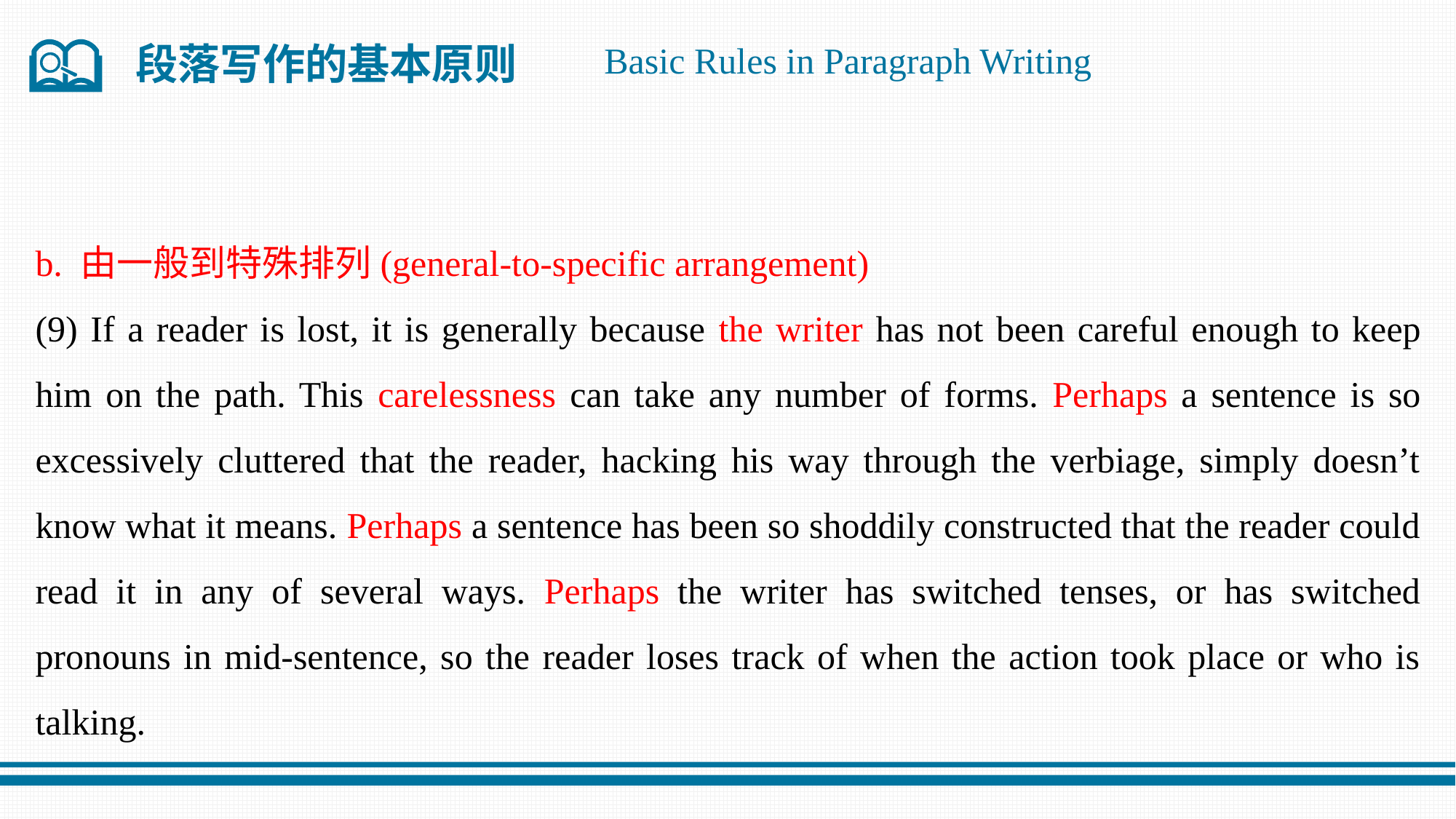

段落写作的基本原则
Basic Rules in Paragraph Writing

b. 由一般到特殊排列(general-to-specific arrangement)
(9) If a reader is lost, it is generally because the writer has not been careful enough to keep him on the path. This carelessness can take any number of forms. Perhaps a sentence is so excessively cluttered that the reader, hacking his way through the verbiage, simply doesn’t know what it means. Perhaps a sentence has been so shoddily constructed that the reader could read it in any of several ways. Perhaps the writer has switched tenses, or has switched pronouns in mid-sentence, so the reader loses track of when the action took place or who is talking.